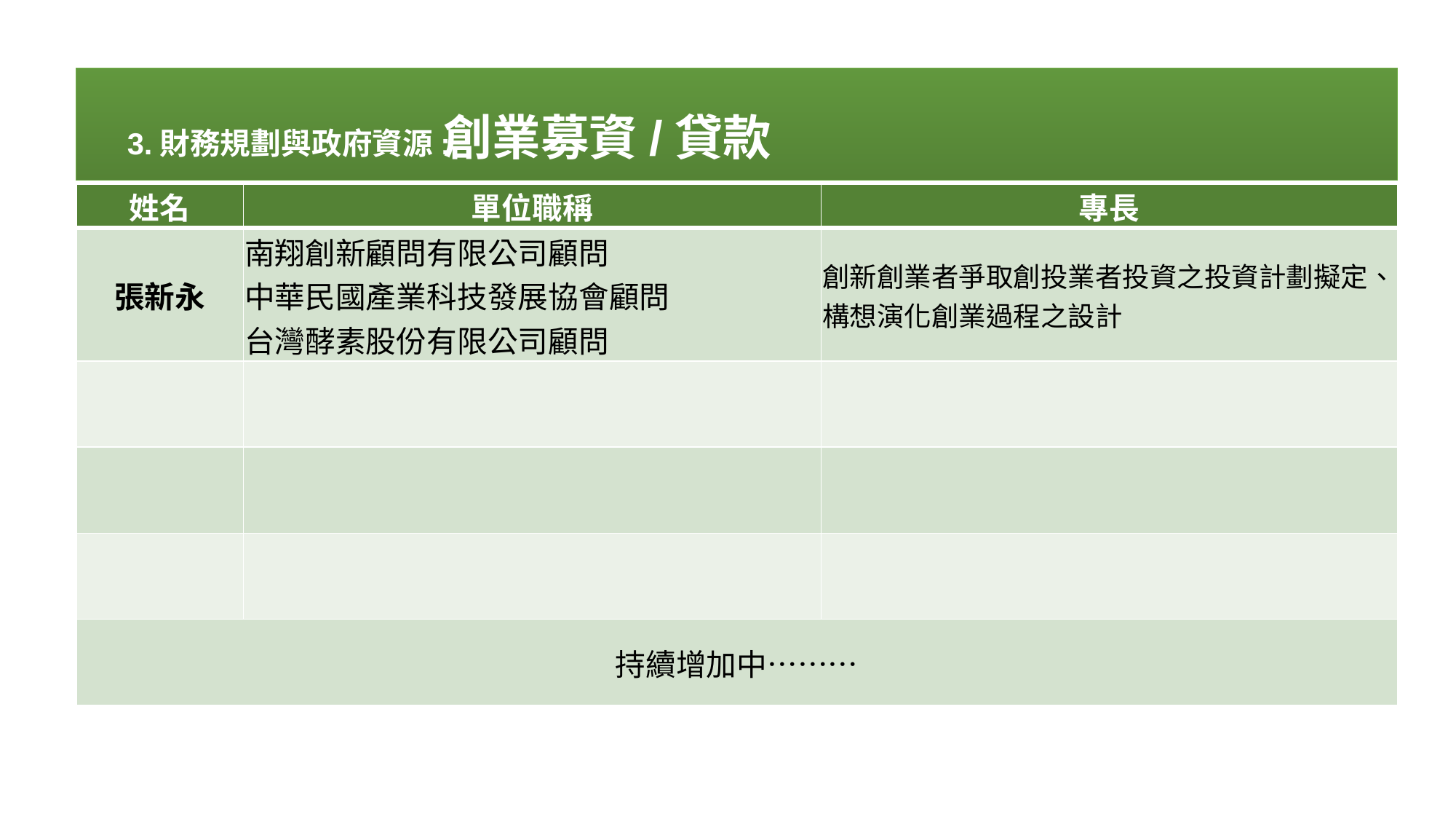

創業募資/貸款
3.財務規劃與政府資源:
| 姓名 | 單位職稱 | 專長 |
| --- | --- | --- |
| 張新永 | 南翔創新顧問有限公司顧問 中華民國產業科技發展協會顧問 台灣酵素股份有限公司顧問 | 創新創業者爭取創投業者投資之投資計劃擬定、構想演化創業過程之設計 |
|  |  |  |
|  |  |  |
|  |  |  |
| 持續增加中……… |  |  |